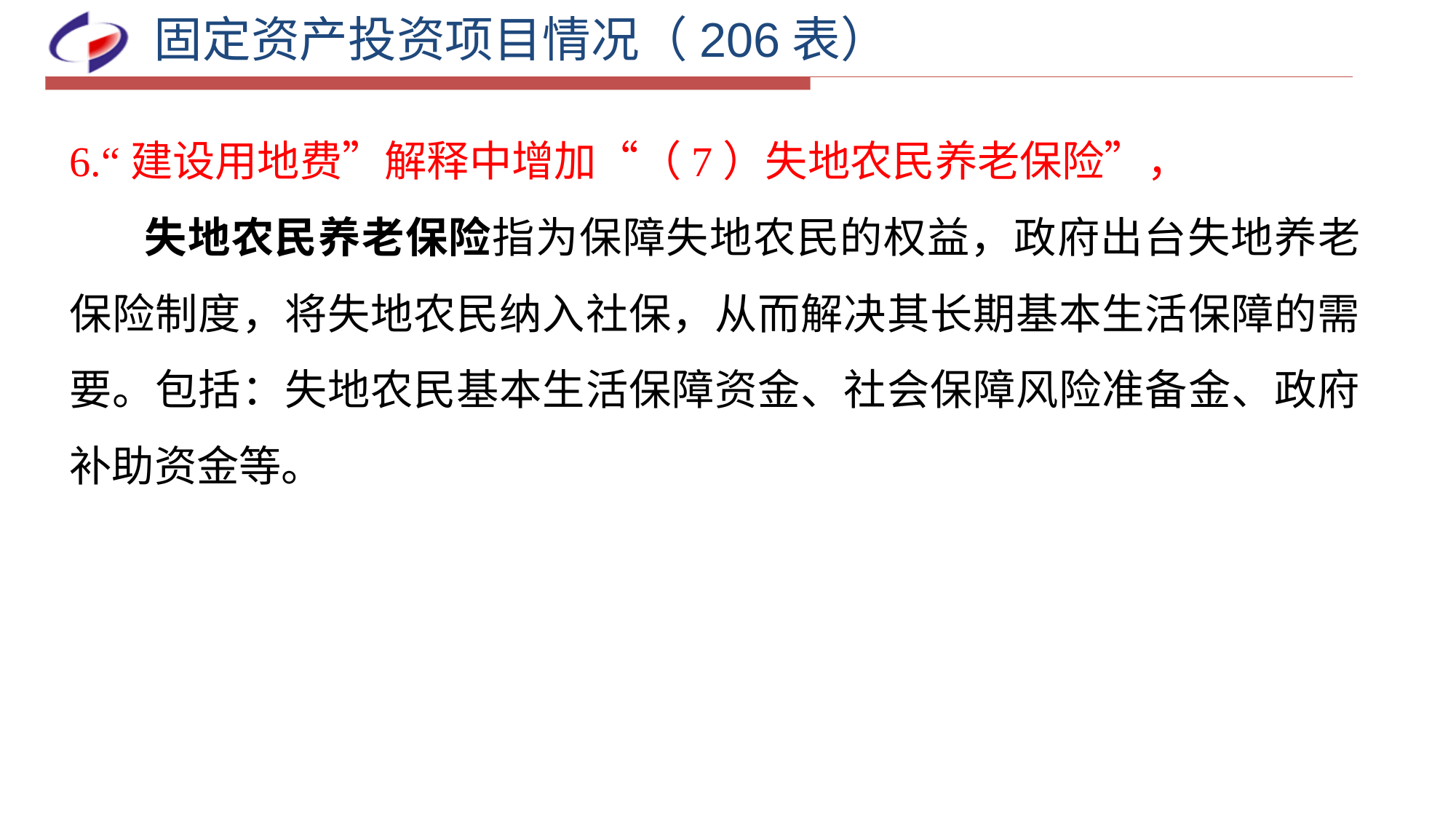

# 固定资产投资项目情况（206表）
6.“建设用地费”解释中增加“（7）失地农民养老保险”，
      失地农民养老保险指为保障失地农民的权益，政府出台失地养老保险制度，将失地农民纳入社保，从而解决其长期基本生活保障的需要。包括：失地农民基本生活保障资金、社会保障风险准备金、政府补助资金等。